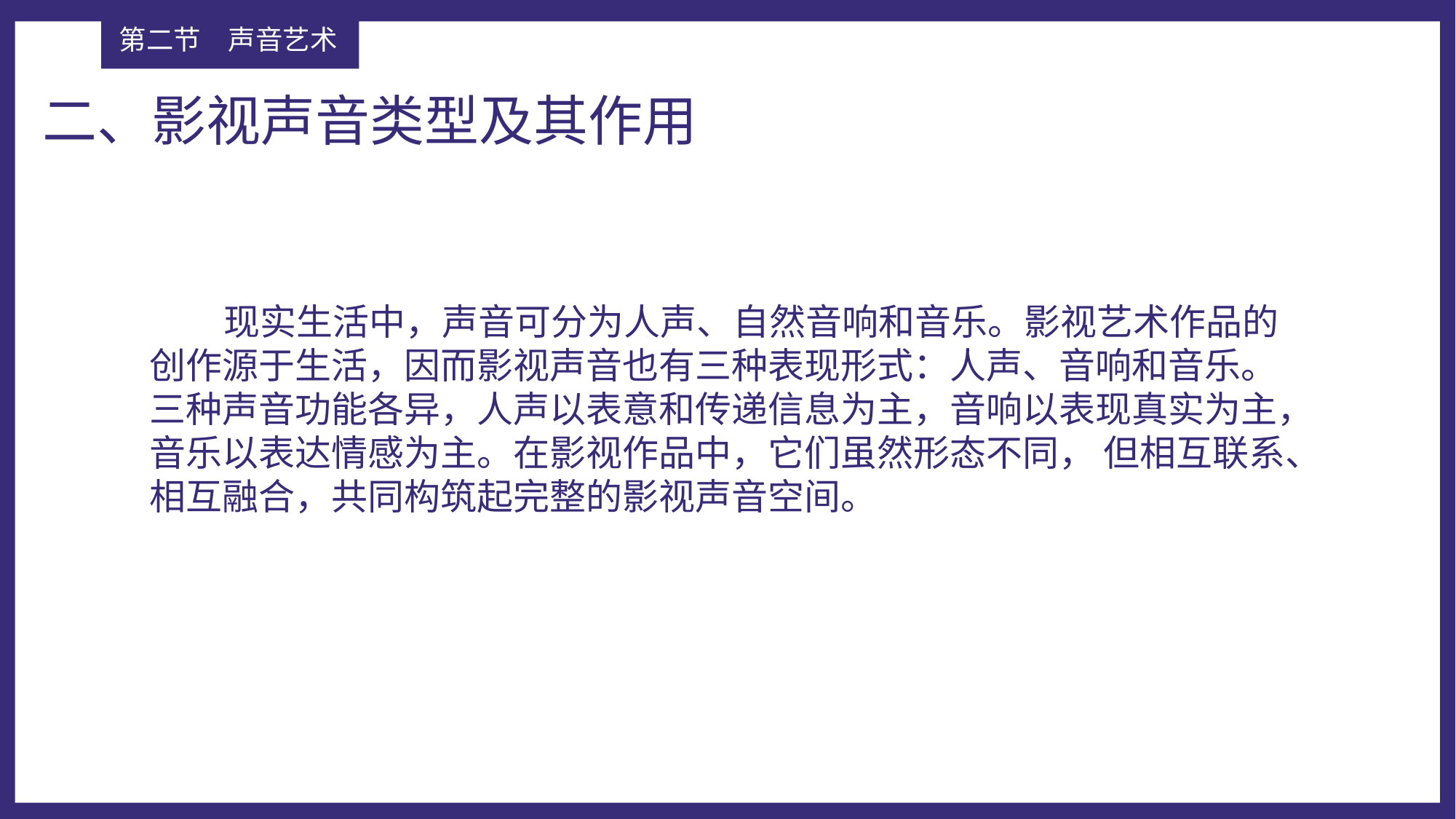

第二节	声音艺术
二、影视声音类型及其作用
        现实生活中，声音可分为人声、自然音响和音乐。影视艺术作品的创作源于生活，因而影视声音也有三种表现形式：人声、音响和音乐。三种声音功能各异，人声以表意和传递信息为主，音响以表现真实为主，音乐以表达情感为主。在影视作品中，它们虽然形态不同， 但相互联系、相互融合，共同构筑起完整的影视声音空间。